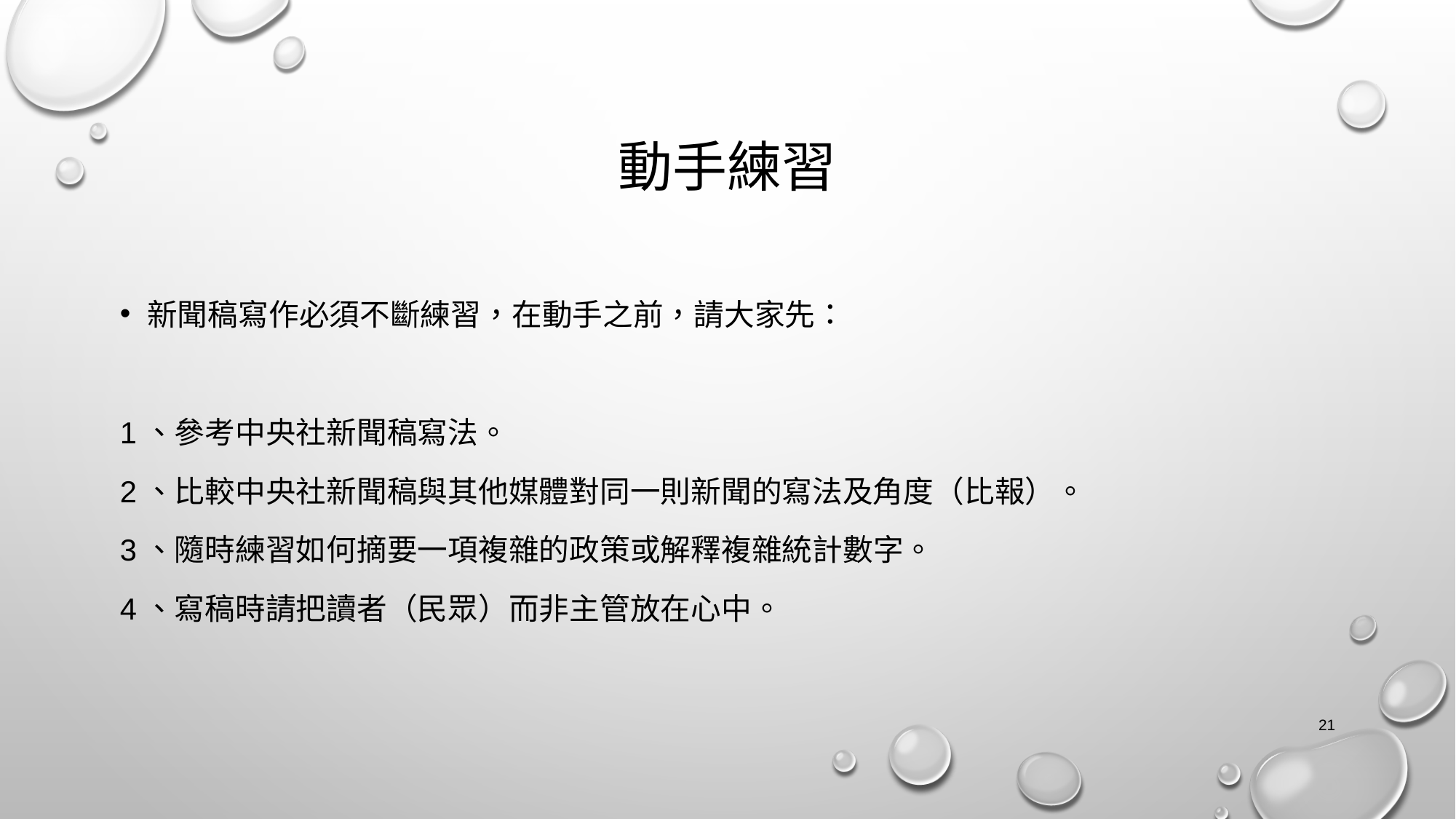

# 動手練習
新聞稿寫作必須不斷練習，在動手之前，請大家先：

1、參考中央社新聞稿寫法。
2、比較中央社新聞稿與其他媒體對同一則新聞的寫法及角度（比報）。
3、隨時練習如何摘要一項複雜的政策或解釋複雜統計數字。
4、寫稿時請把讀者（民眾）而非主管放在心中。

21